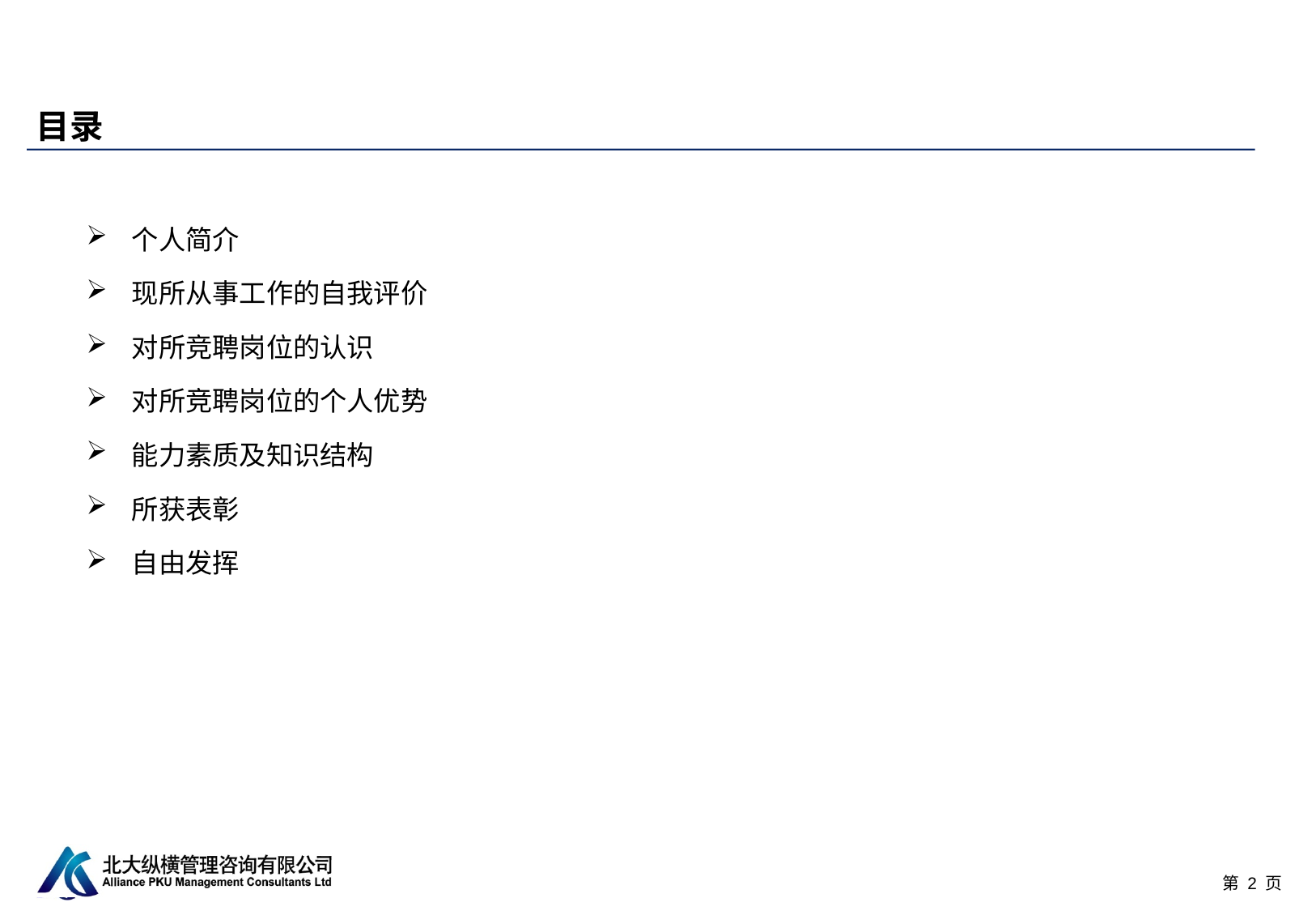

目录
个人简介
现所从事工作的自我评价
对所竞聘岗位的认识
对所竞聘岗位的个人优势
能力素质及知识结构
所获表彰
自由发挥